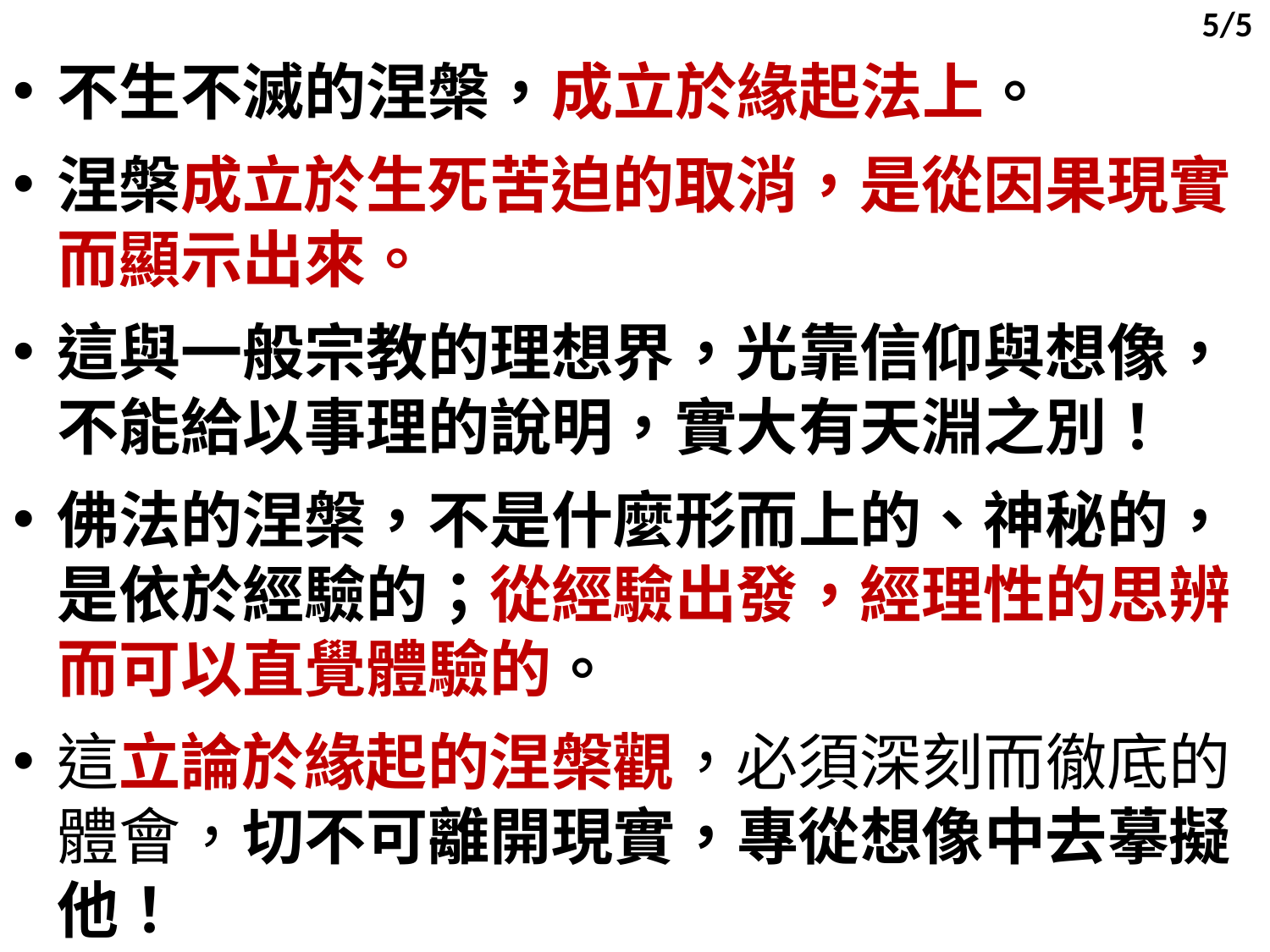

5/5
不生不滅的涅槃，成立於緣起法上。
涅槃成立於生死苦迫的取消，是從因果現實而顯示出來。
這與一般宗教的理想界，光靠信仰與想像，不能給以事理的說明，實大有天淵之別！
佛法的涅槃，不是什麼形而上的、神秘的，是依於經驗的；從經驗出發，經理性的思辨而可以直覺體驗的。
這立論於緣起的涅槃觀，必須深刻而徹底的體會，切不可離開現實，專從想像中去摹擬他！